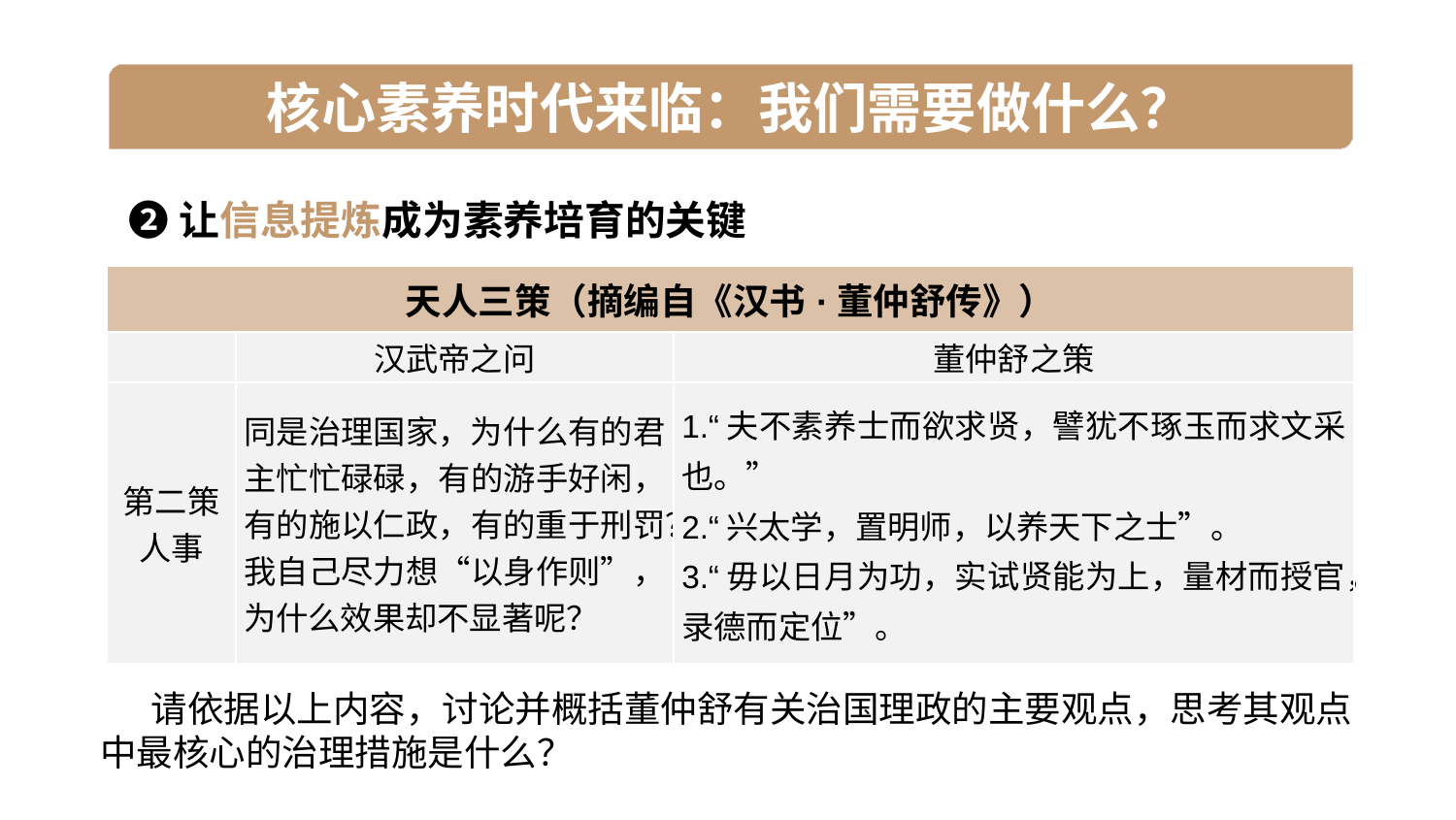

核心素养时代来临：我们需要做什么？
❷让信息提炼成为素养培育的关键
| 天人三策（摘编自《汉书·董仲舒传》） |  |  |
| --- | --- | --- |
|  | 汉武帝之问 | 董仲舒之策 |
| 第二策 人事 | 同是治理国家，为什么有的君主忙忙碌碌，有的游手好闲，有的施以仁政，有的重于刑罚？我自己尽力想“以身作则”，为什么效果却不显著呢？ | 1.“夫不素养士而欲求贤，譬犹不琢玉而求文采也。” 2.“兴太学，置明师，以养天下之士”。 3.“毋以日月为功，实试贤能为上，量材而授官，录德而定位”。 |
请   请依据以上内容，讨论并概括董仲舒有关治国理政的主要观点，思考其观点中最核心的治理措施是什么？